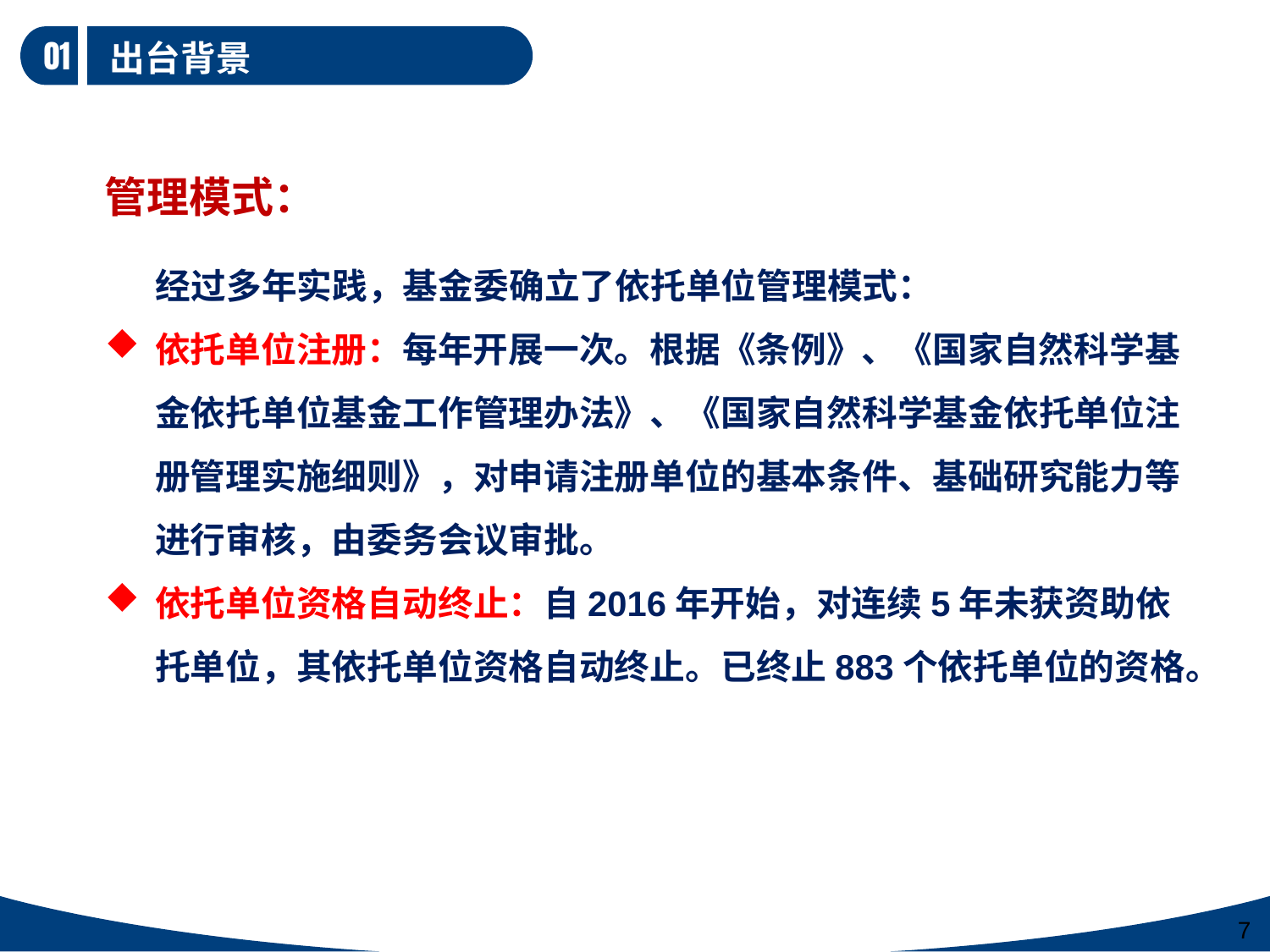

出台背景
01
管理模式：
      经过多年实践，基金委确立了依托单位管理模式：
依托单位注册：每年开展一次。根据《条例》、《国家自然科学基金依托单位基金工作管理办法》、《国家自然科学基金依托单位注册管理实施细则》，对申请注册单位的基本条件、基础研究能力等进行审核，由委务会议审批。
依托单位资格自动终止：自2016年开始，对连续5年未获资助依托单位，其依托单位资格自动终止。已终止883个依托单位的资格。

7